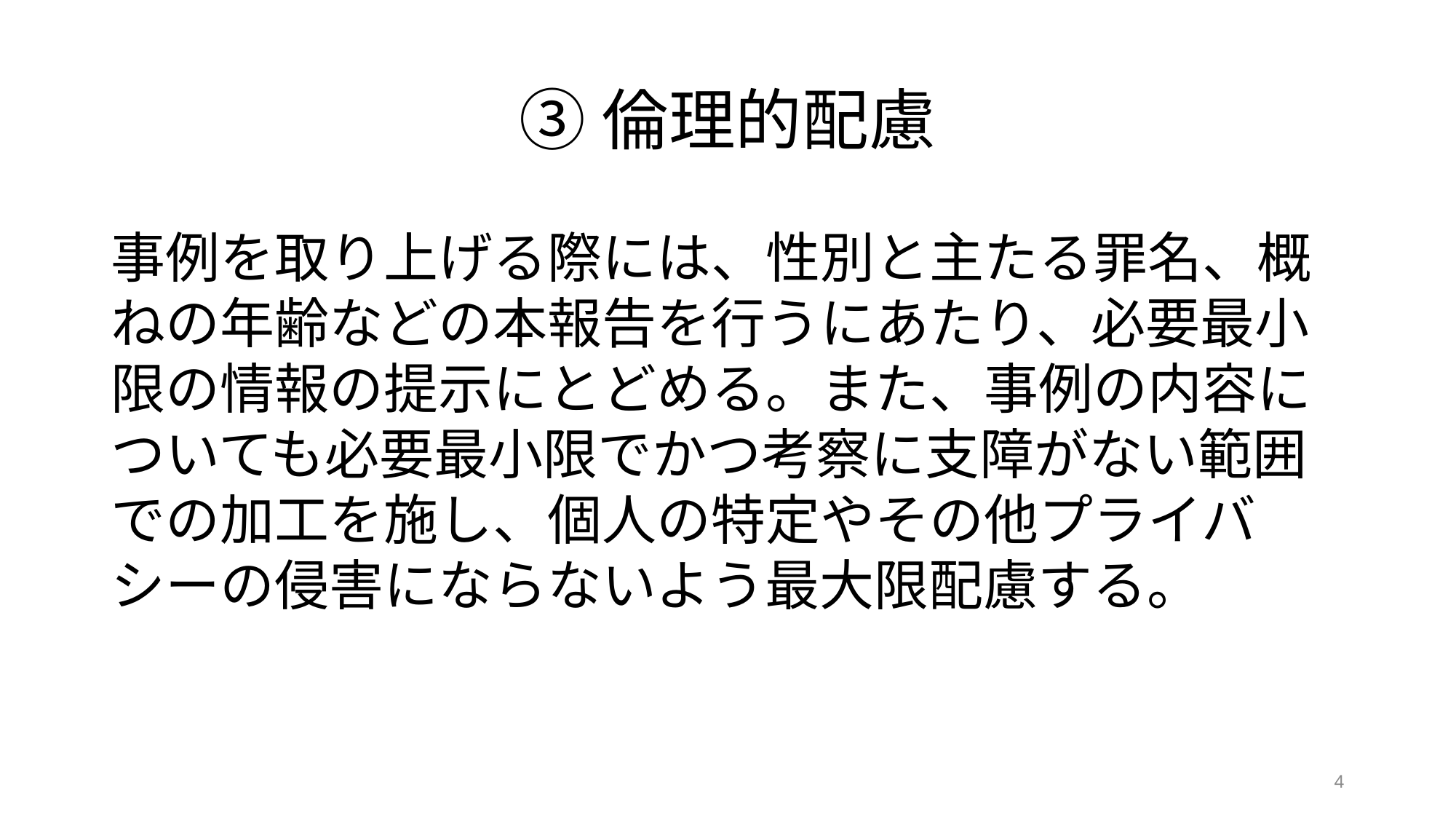

# ③倫理的配慮
事例を取り上げる際には、性別と主たる罪名、概ねの年齢などの本報告を行うにあたり、必要最小限の情報の提示にとどめる。また、事例の内容についても必要最小限でかつ考察に支障がない範囲での加工を施し、個人の特定やその他プライバシーの侵害にならないよう最大限配慮する。

4